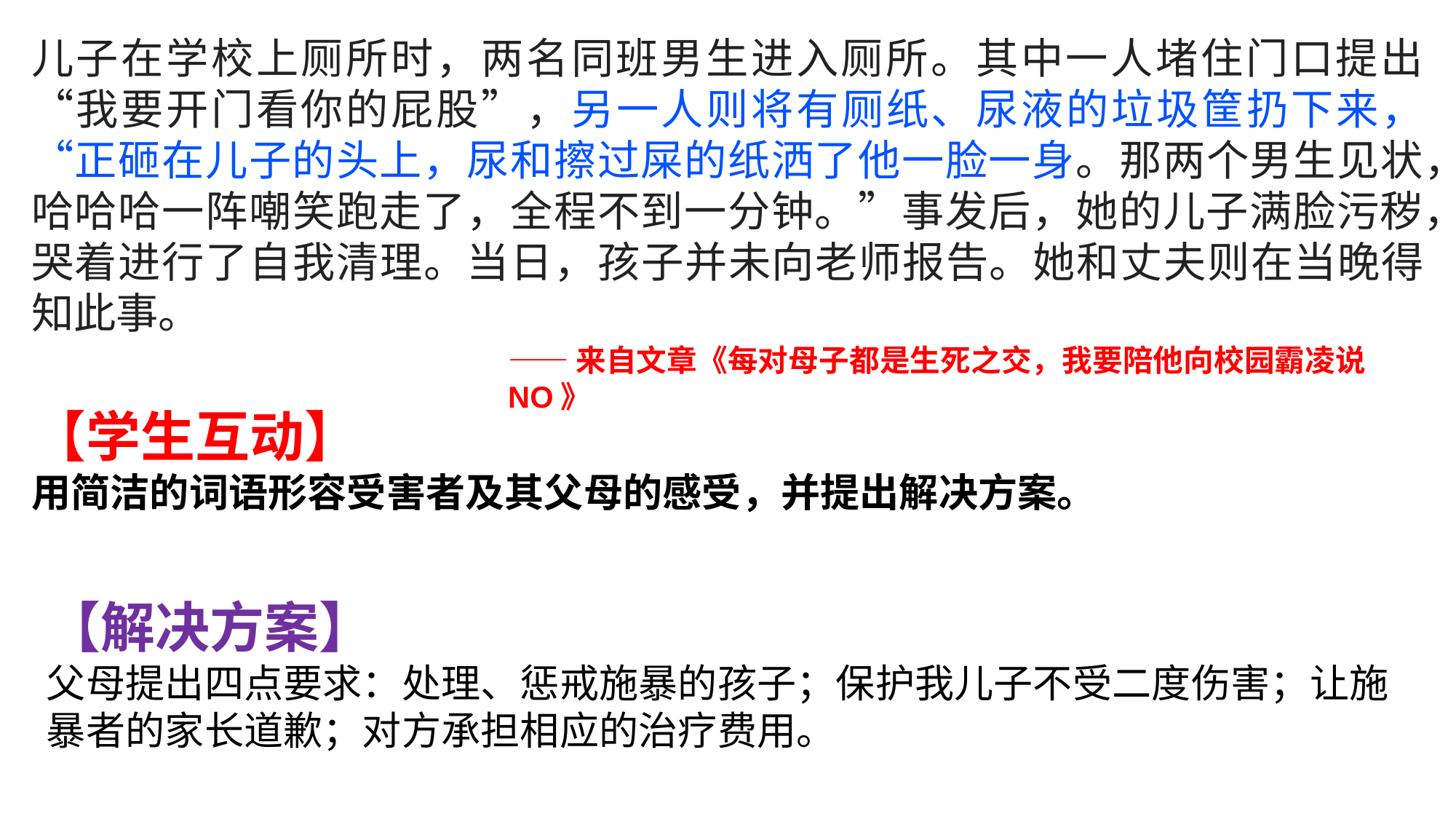

儿子在学校上厕所时，两名同班男生进入厕所。其中一人堵住门口提出“我要开门看你的屁股”，另一人则将有厕纸、尿液的垃圾筐扔下来，“正砸在儿子的头上，尿和擦过屎的纸洒了他一脸一身。那两个男生见状，哈哈哈一阵嘲笑跑走了，全程不到一分钟。”事发后，她的儿子满脸污秽，哭着进行了自我清理。当日，孩子并未向老师报告。她和丈夫则在当晚得知此事。
——来自文章《每对母子都是生死之交，我要陪他向校园霸凌说NO》
【学生互动】
用简洁的词语形容受害者及其父母的感受，并提出解决方案。
【解决方案】
父母提出四点要求：处理、惩戒施暴的孩子；保护我儿子不受二度伤害；让施暴者的家长道歉；对方承担相应的治疗费用。